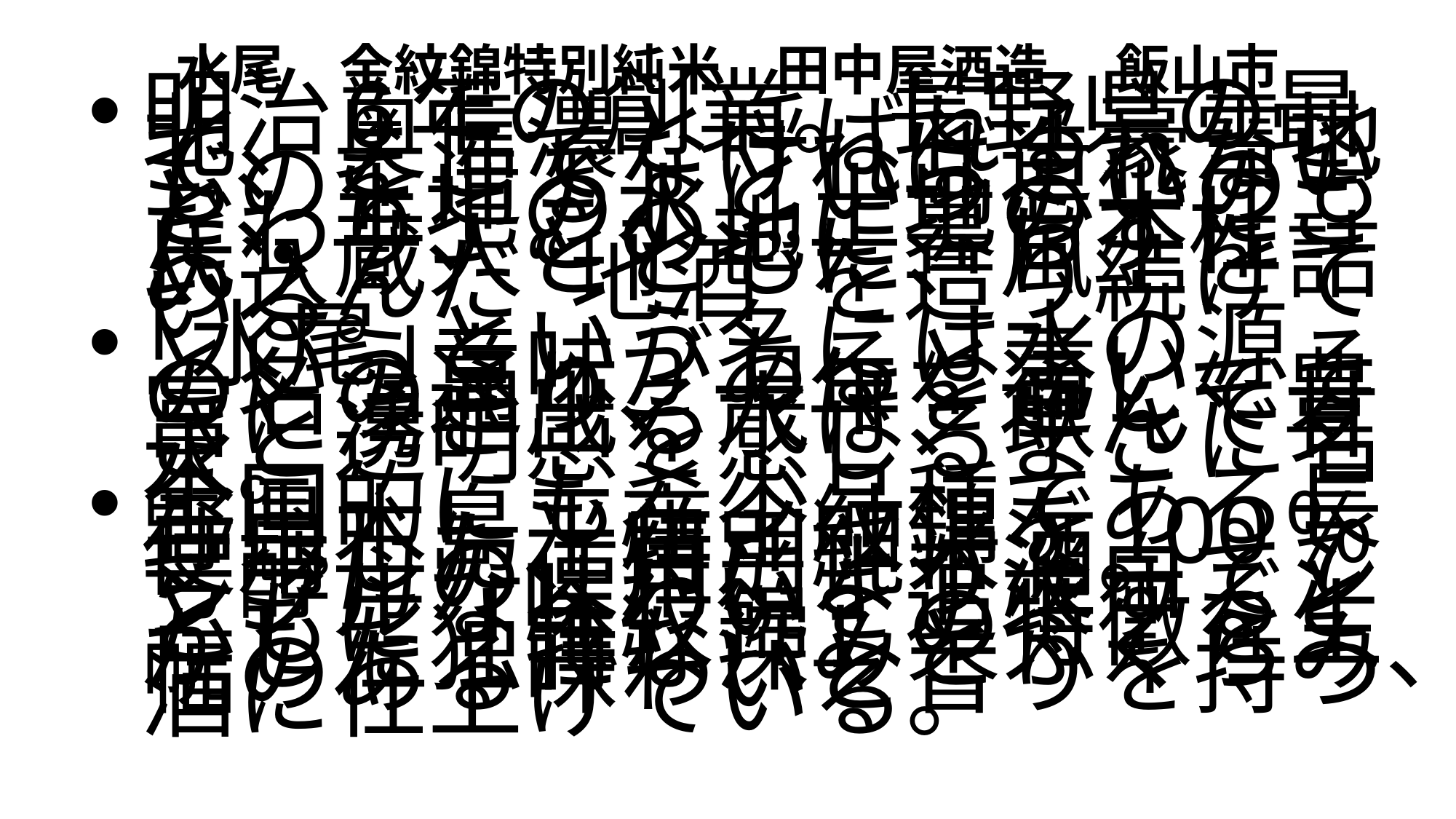

# 水尾　金紋錦特別純米　田中屋酒造 　飯山市
明治6年の創業。長野県の最北、奥信濃と呼ばれる豪雪地で、ここでなければ造れないものを造る」という思いのもと、土地の水、土地の米にこだわり、この地に暮らす杜氏・蔵人とともに、風土を詰め込んだ“地酒”を造り続けている。
｢水尾｣という名には水の源という意味があると言い、その名の通り、一年を通して豊富に湧き出る水は、飲んで甘さと透明感を感じるまさに名水。
全国的にも希少品種である長野県木島平産金紋錦を100％使用した、特別純米酒。　7号酵母の使用により淡白でシンプルな味わいを追求するとともに「金紋錦」の特徴を生かした独特な深みとふくらみ、幅のある味わいと香りを持つ酒に仕上げている。